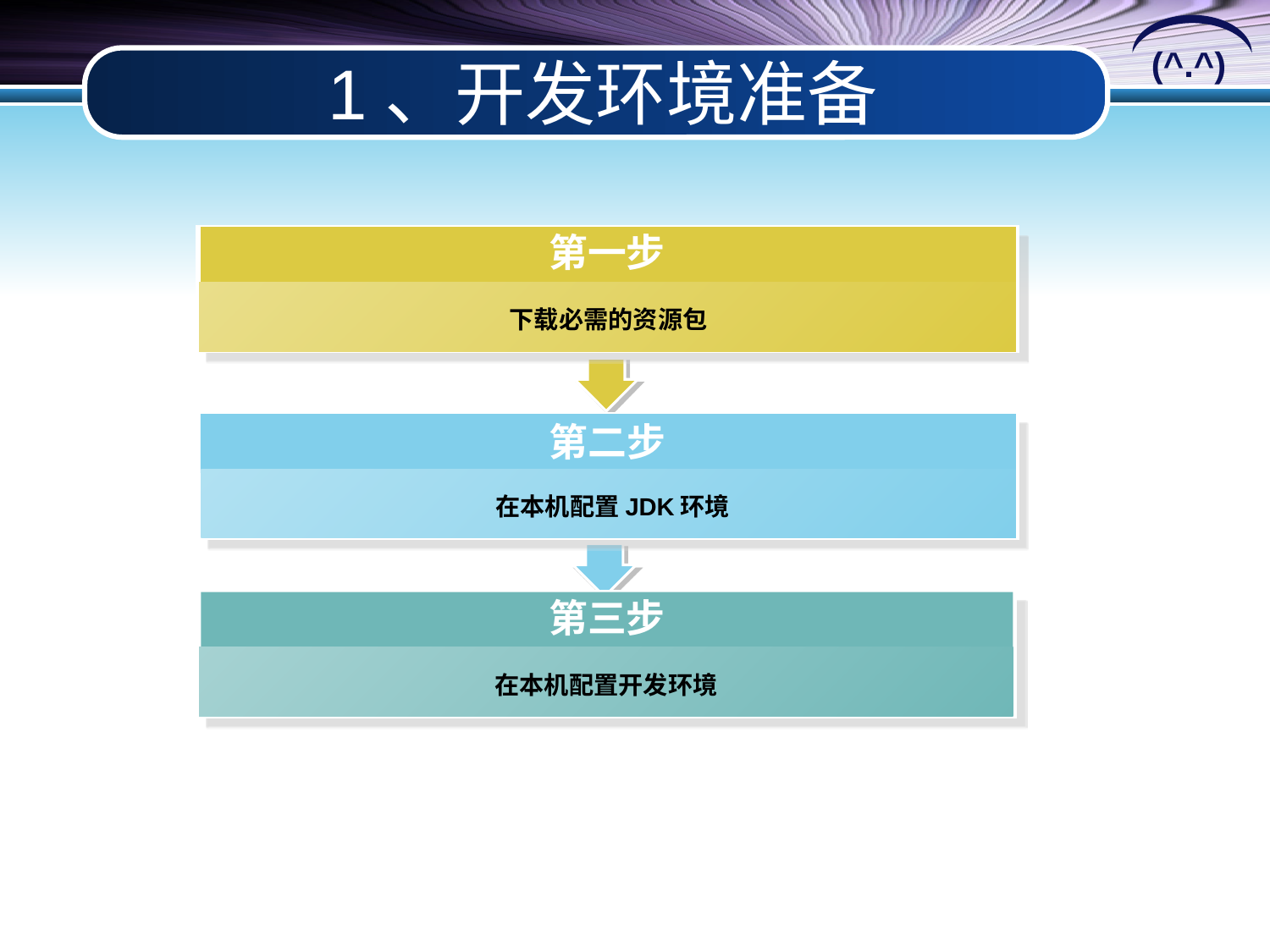

# 1、开发环境准备
第一步

下载必需的资源包

第二步

 在本机配置JDK环境

第三步

在本机配置开发环境